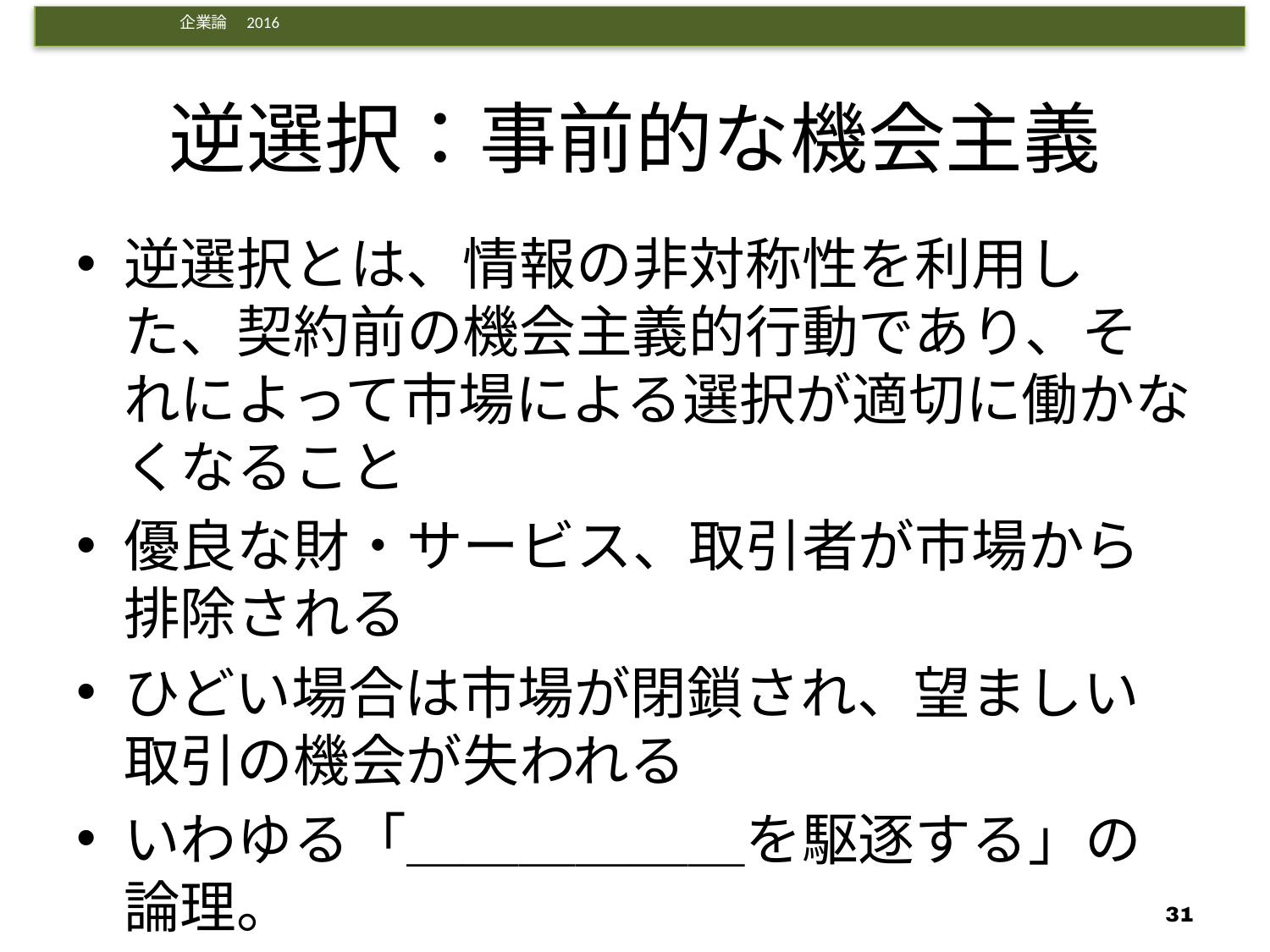

# 逆選択：事前的な機会主義
逆選択とは、情報の非対称性を利用した、契約前の機会主義的行動であり、それによって市場による選択が適切に働かなくなること
優良な財・サービス、取引者が市場から排除される
ひどい場合は市場が閉鎖され、望ましい取引の機会が失われる
いわゆる「＿＿＿＿＿＿を駆逐する」の論理。
31